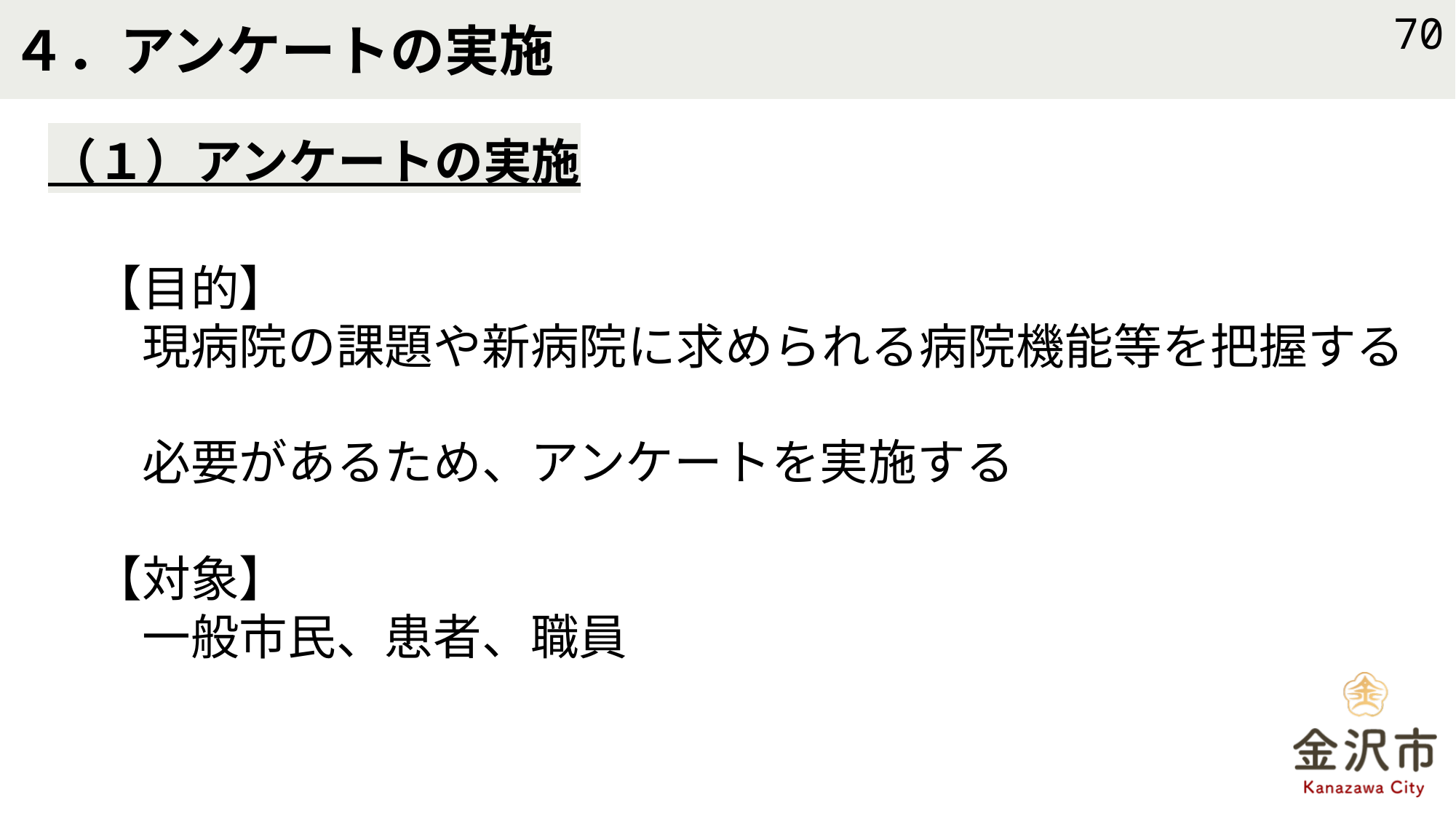

# ４．アンケートの実施
70
（１）アンケートの実施
【目的】
　現病院の課題や新病院に求められる病院機能等を把握する
　必要があるため、アンケートを実施する

【対象】
　一般市民、患者、職員